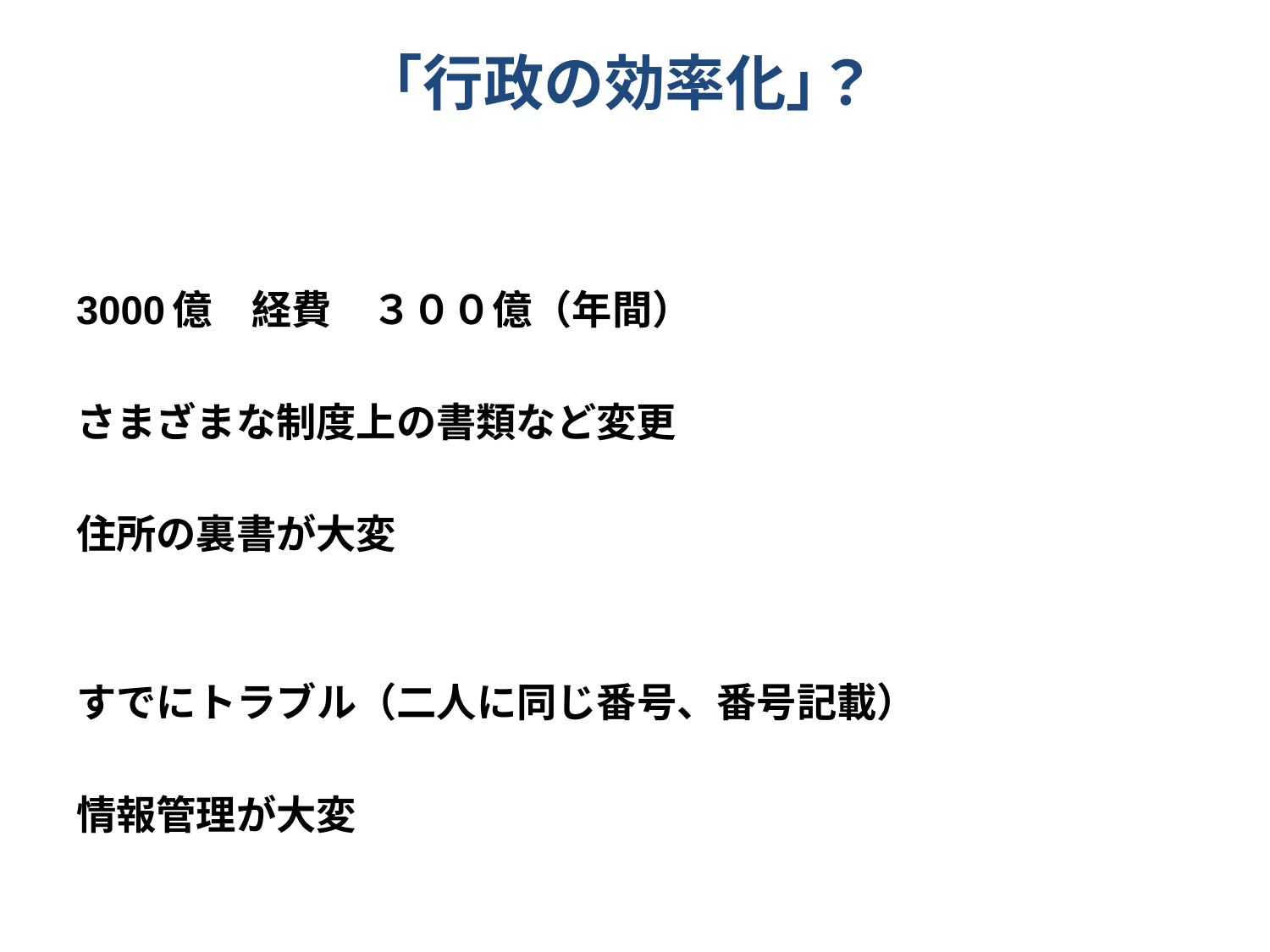

# ｢行政の効率化｣？

3000億　経費　３００億（年間）

さまざまな制度上の書類など変更

住所の裏書が大変

すでにトラブル（二人に同じ番号、番号記載）

情報管理が大変